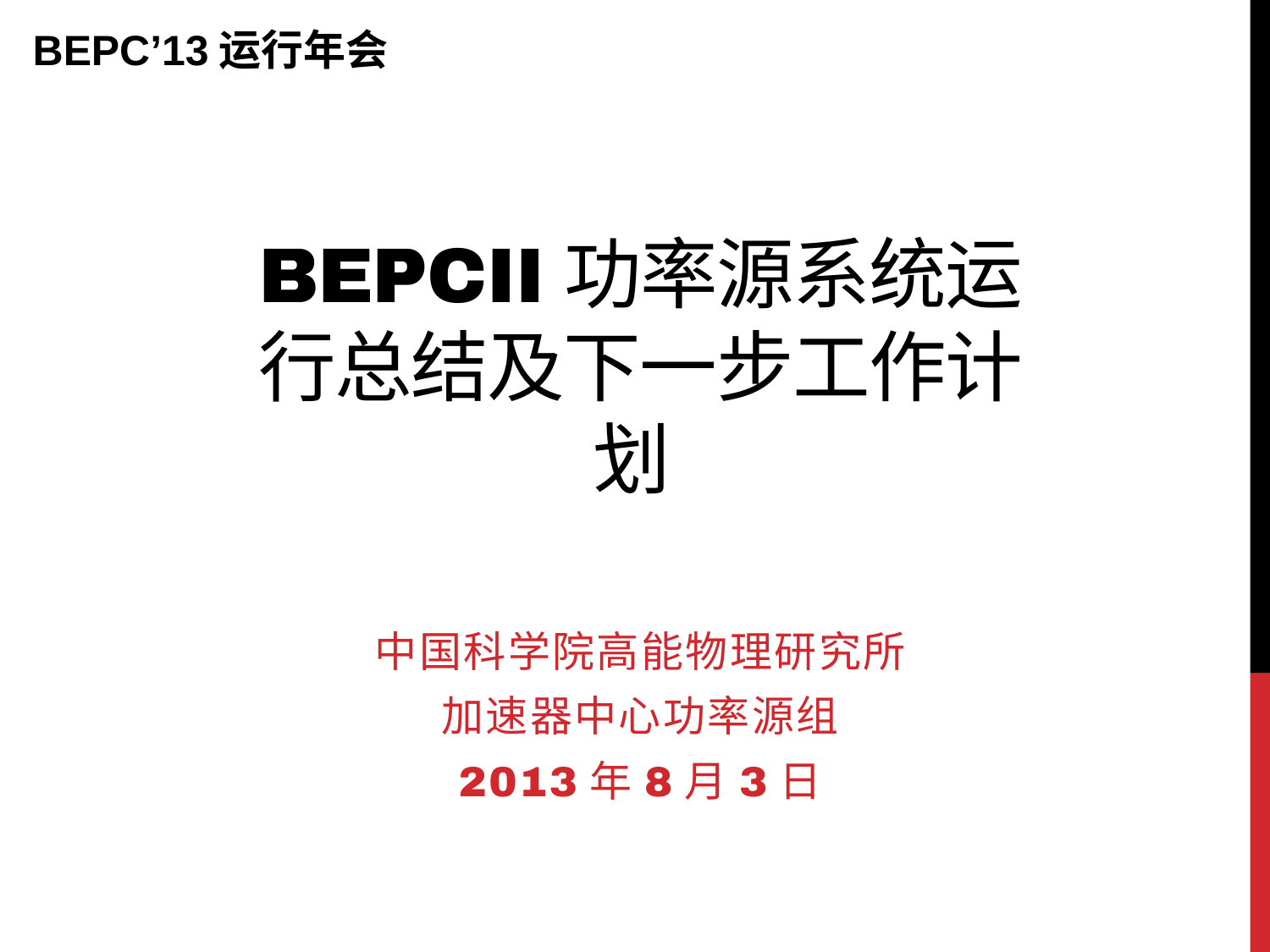

BEPC’13运行年会
# BEPCII功率源系统运行总结及下一步工作计划
中国科学院高能物理研究所
加速器中心功率源组
2013年8月3日